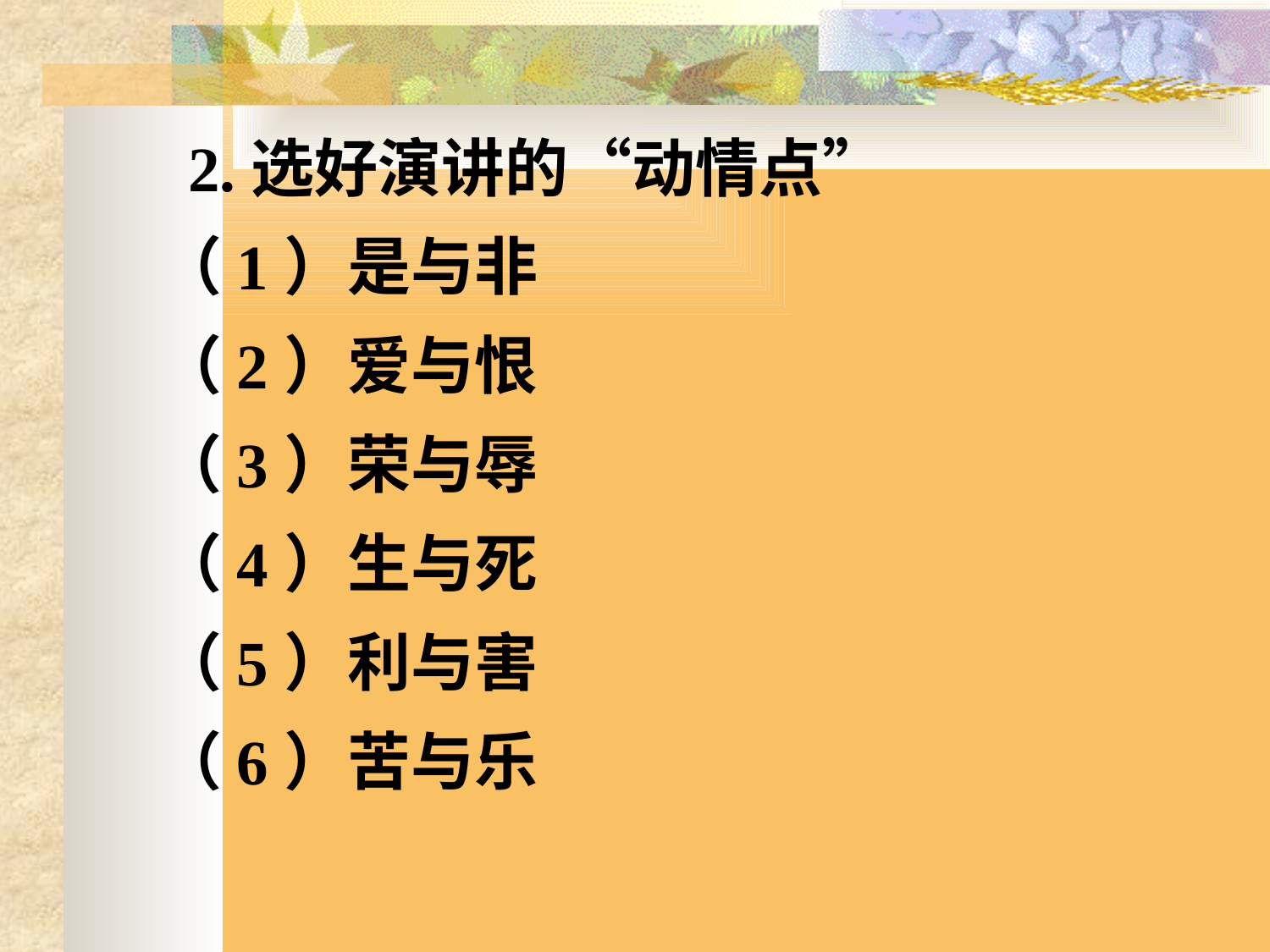

2.选好演讲的“动情点”
  （1）是与非
  （2）爱与恨
  （3）荣与辱
  （4）生与死
  （5）利与害
  （6）苦与乐